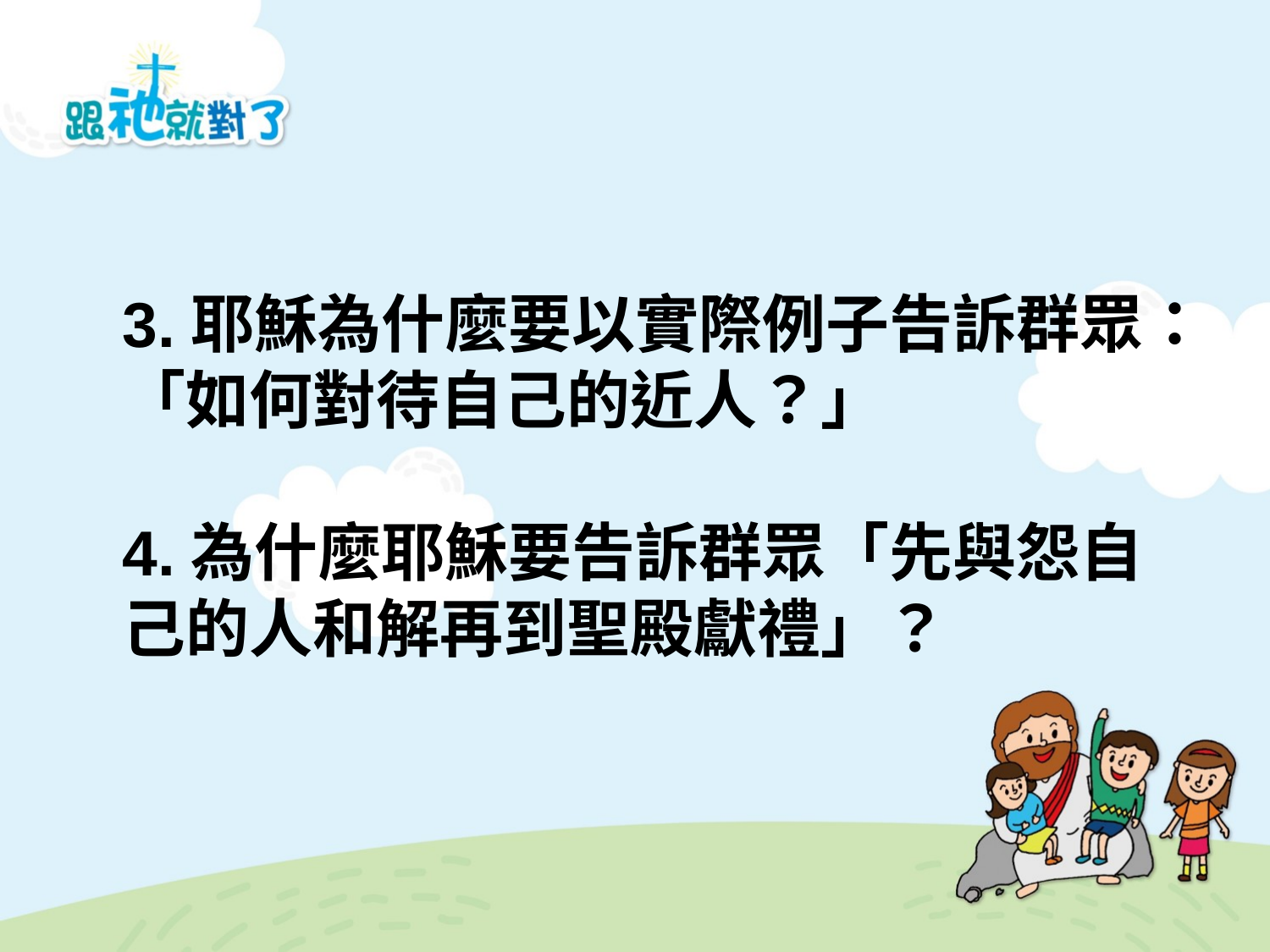

3.耶穌為什麼要以實際例子告訴群眾：「如何對待自己的近人？」

4.為什麼耶穌要告訴群眾「先與怨自己的人和解再到聖殿獻禮」？